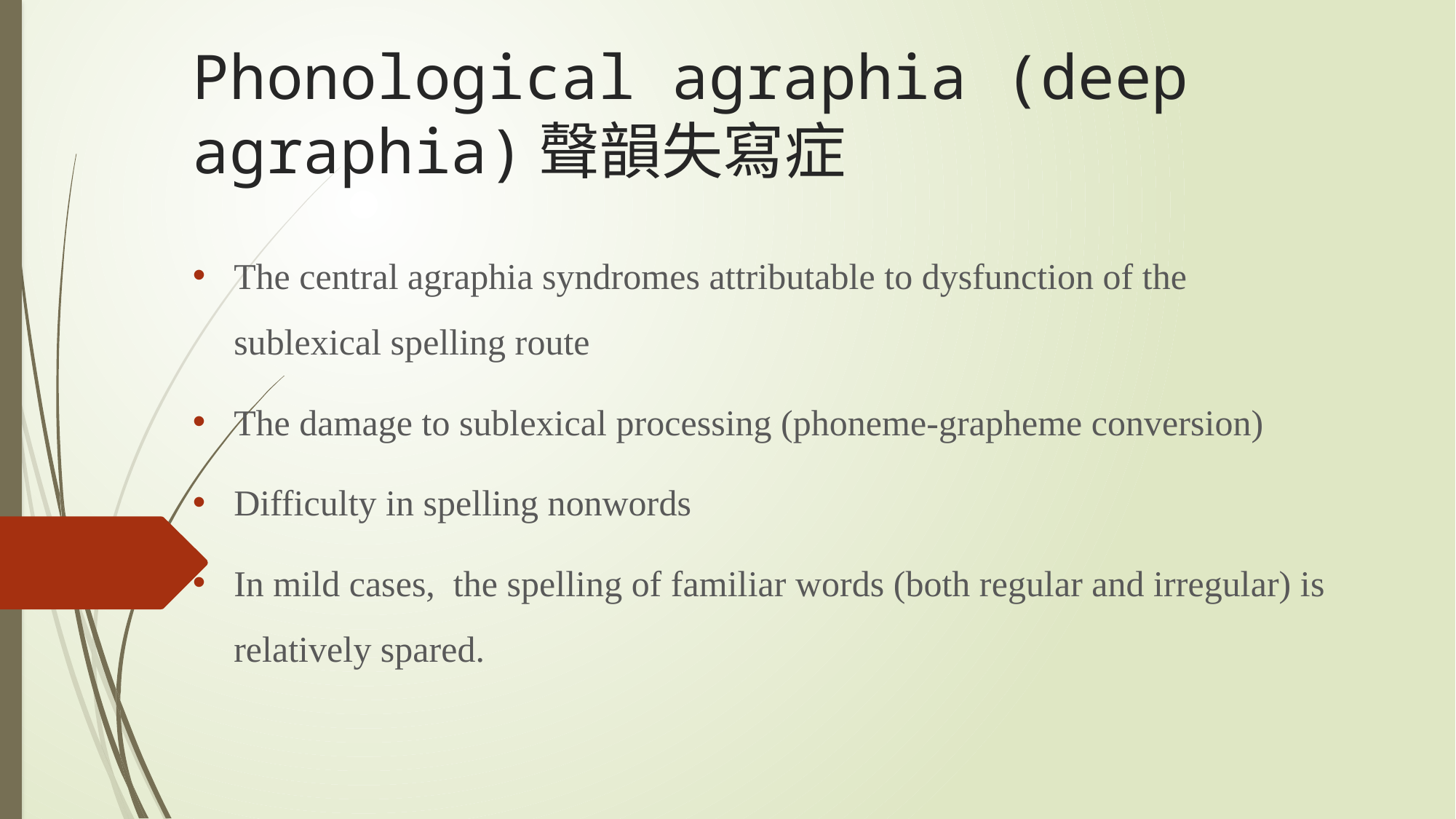

# Phonological agraphia (deep agraphia)聲韻失寫症
The central agraphia syndromes attributable to dysfunction of the sublexical spelling route
The damage to sublexical processing (phoneme-grapheme conversion)
Difficulty in spelling nonwords
In mild cases,  the spelling of familiar words (both regular and irregular) is relatively spared.